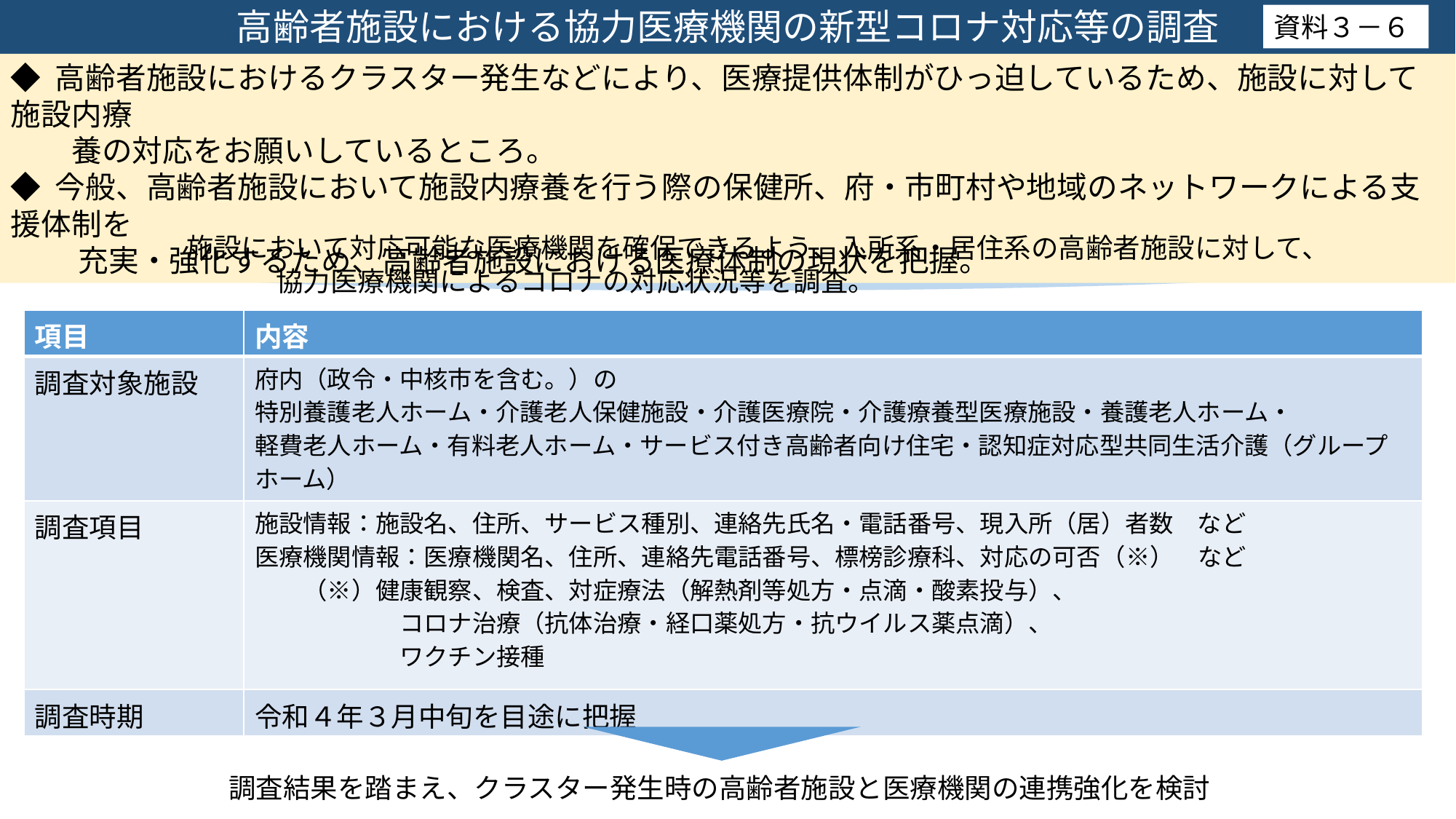

# 高齢者施設における協力医療機関の新型コロナ対応等の調査
資料３－６
◆ 高齢者施設におけるクラスター発生などにより、医療提供体制がひっ迫しているため、施設に対して施設内療
　　養の対応をお願いしているところ。
◆ 今般、高齢者施設において施設内療養を行う際の保健所、府・市町村や地域のネットワークによる支援体制を
　　 充実・強化するため、高齢者施設における医療体制の現状を把握。

           施設において対応可能な医療機関を確保できるよう、入所系・居住系の高齢者施設に対して、
　　　　　　協力医療機関によるコロナの対応状況等を調査。
| 項目 | 内容 |
| --- | --- |
| 調査対象施設 | 府内（政令・中核市を含む。）の 特別養護老人ホーム・介護老人保健施設・介護医療院・介護療養型医療施設・養護老人ホーム・ 軽費老人ホーム・有料老人ホーム・サービス付き高齢者向け住宅・認知症対応型共同生活介護（グループホーム） |
| 調査項目 | 施設情報：施設名、住所、サービス種別、連絡先氏名・電話番号、現入所（居）者数　など 医療機関情報：医療機関名、住所、連絡先電話番号、標榜診療科、対応の可否（※）　など 　　（※）健康観察、検査、対症療法（解熱剤等処方・点滴・酸素投与）、 　　　　　　コロナ治療（抗体治療・経口薬処方・抗ウイルス薬点滴）、 　　　　　　ワクチン接種 |
| 調査時期 | 令和４年３月中旬を目途に把握 |

調査結果を踏まえ、クラスター発生時の高齢者施設と医療機関の連携強化を検討